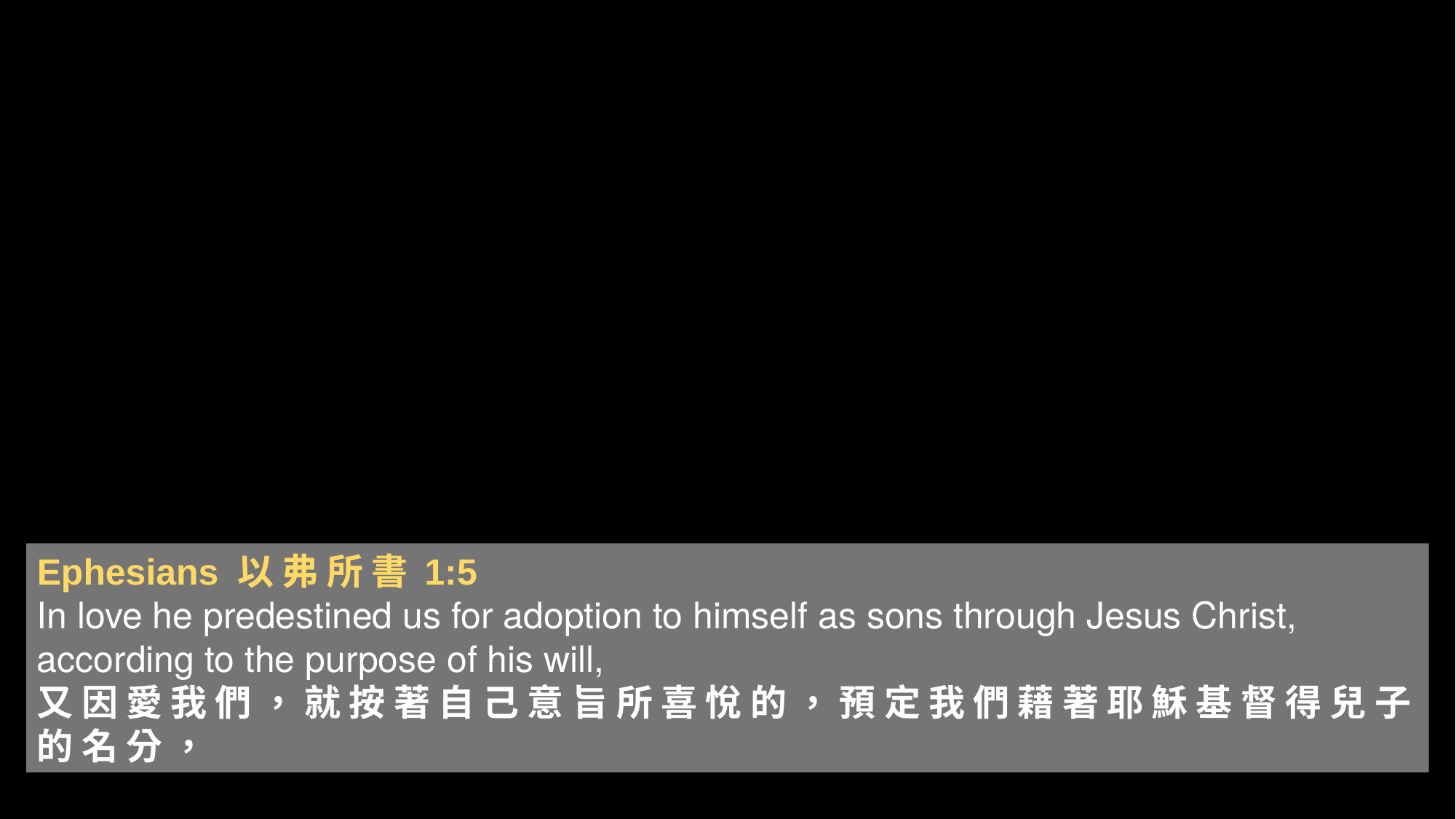

Ephesians 以 弗 所 書 1:5
In love he predestined us for adoption to himself as sons through Jesus Christ, according to the purpose of his will,
又 因 愛 我 們 ， 就 按 著 自 己 意 旨 所 喜 悅 的 ， 預 定 我 們 藉 著 耶 穌 基 督 得 兒 子 的 名 分 ，